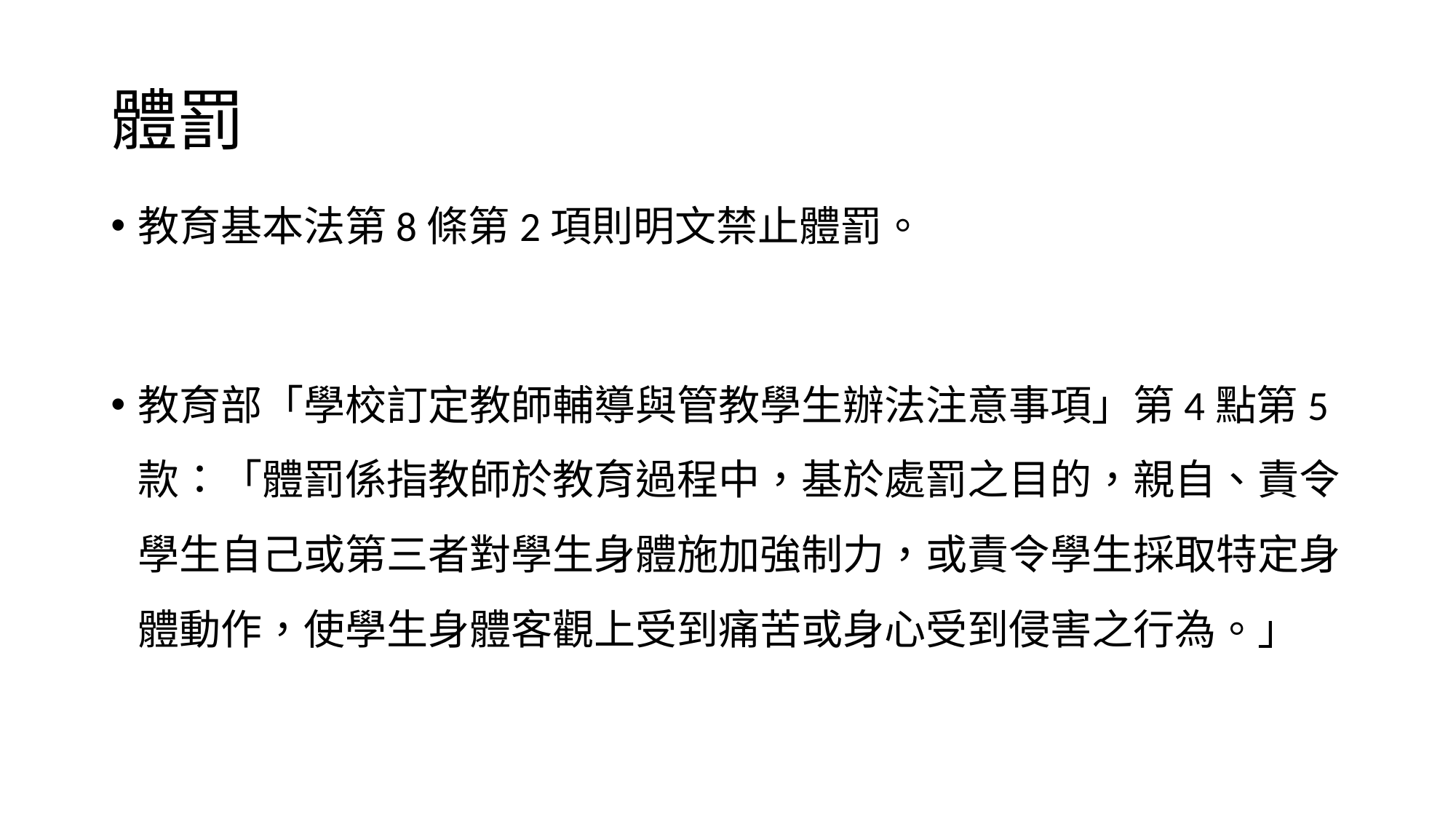

# 體罰

教育基本法第8條第2項則明文禁止體罰。

教育部「學校訂定教師輔導與管教學生辦法注意事項」第4點第5款：「體罰係指教師於教育過程中，基於處罰之目的，親自、責令學生自己或第三者對學生身體施加強制力，或責令學生採取特定身體動作，使學生身體客觀上受到痛苦或身心受到侵害之行為。」